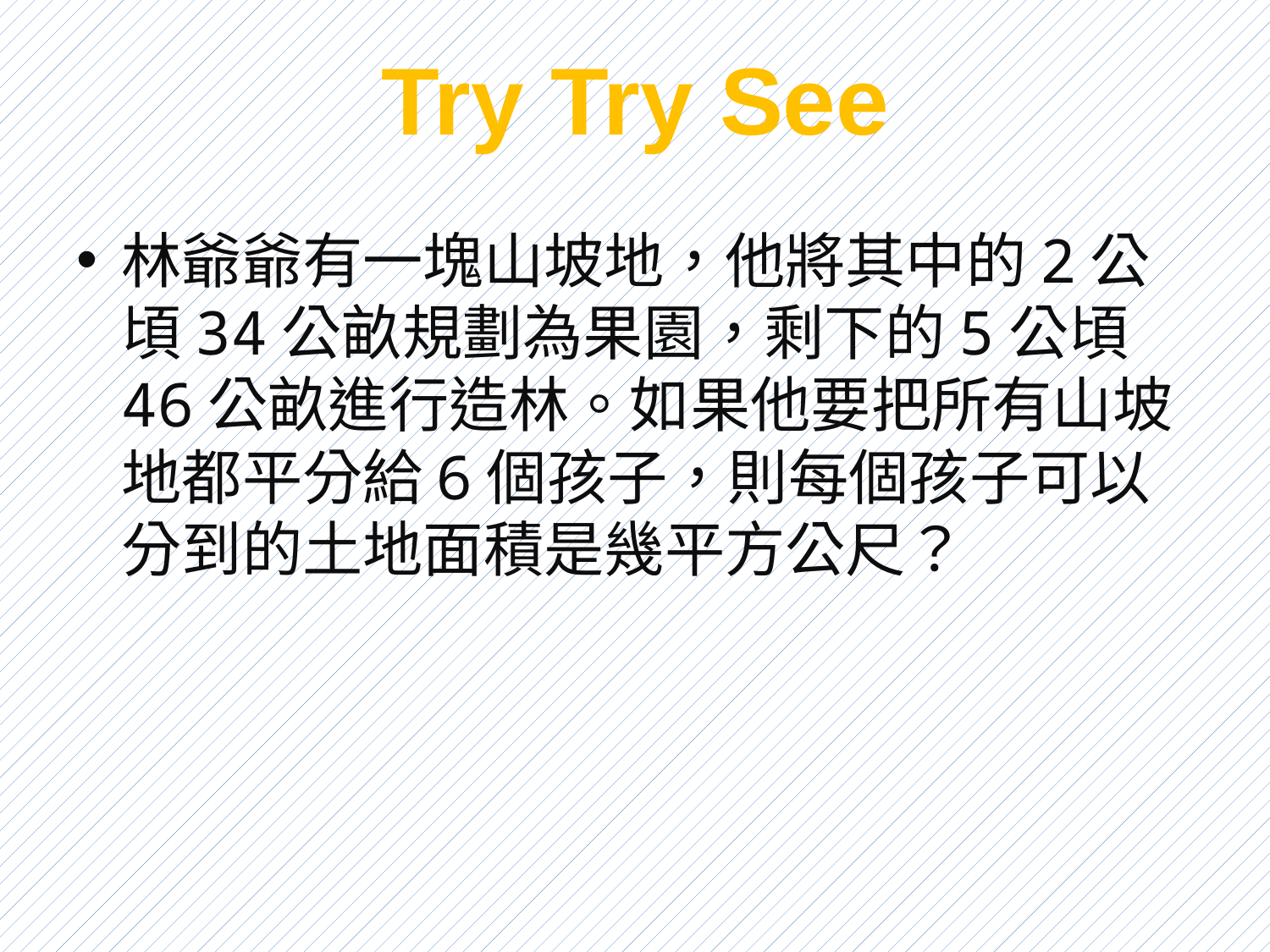

# Try Try See
林爺爺有一塊山坡地，他將其中的2公頃34公畝規劃為果園，剩下的5公頃46公畝進行造林。如果他要把所有山坡地都平分給6個孩子，則每個孩子可以分到的土地面積是幾平方公尺？